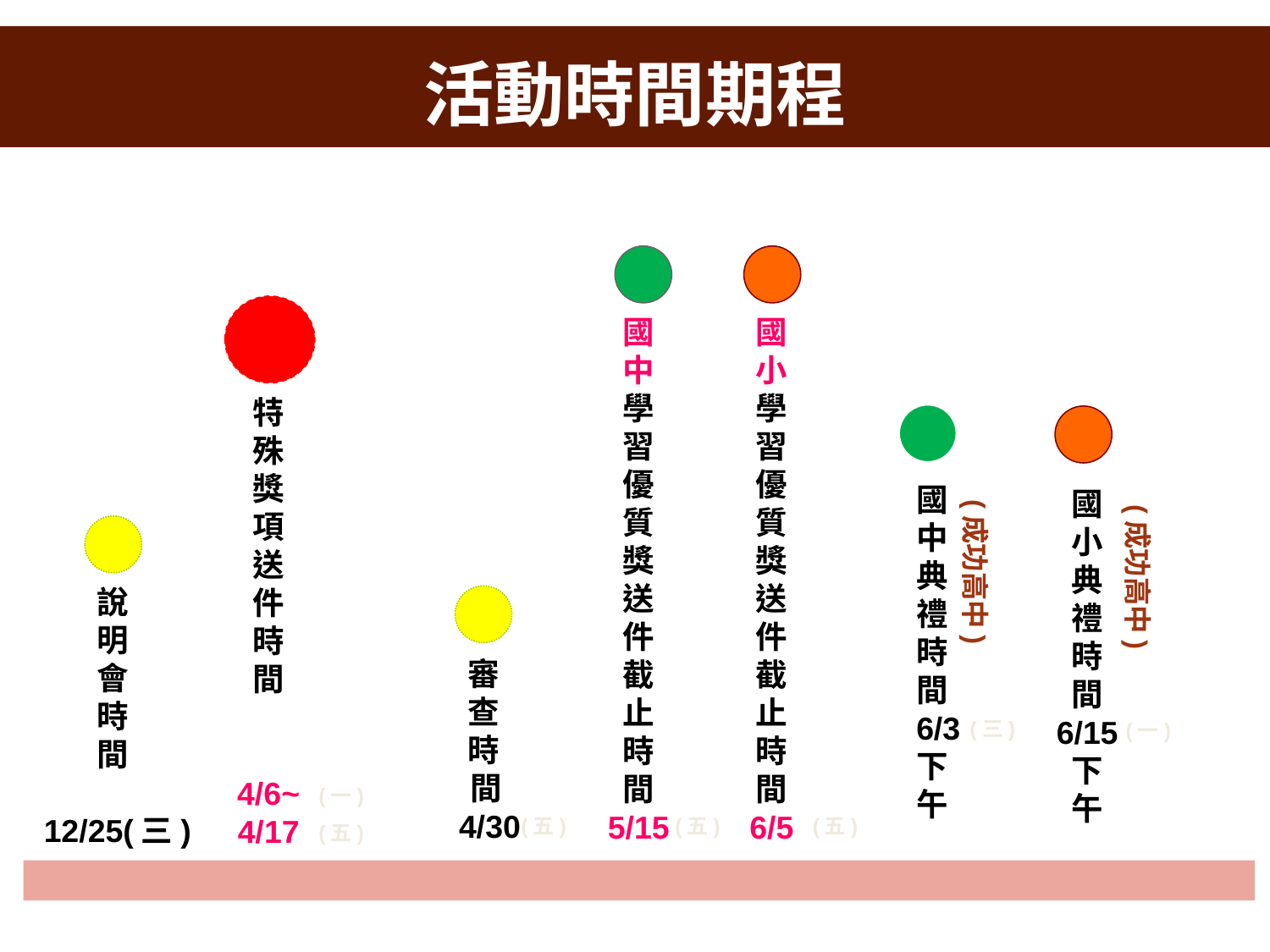

活動時間期程

國
中
學
習
優
質
獎
送
件
截
止
時
間
5/15

國
小
學
習
優
質
獎
送
件
截
止
時
間
6/5
特
殊
獎
項
送
件
時
間

4/6~
4/17

國
中
典
禮
時
間
6/3
下
午
國
小
典
禮
時
間
6/15
下
午
(成功高中)
(成功高中)

說
明
會
時
間

 12/25(三)

審
查
時
間
4/30
(三)
(一)
(一)
(五)
(五)
(五)
(五)